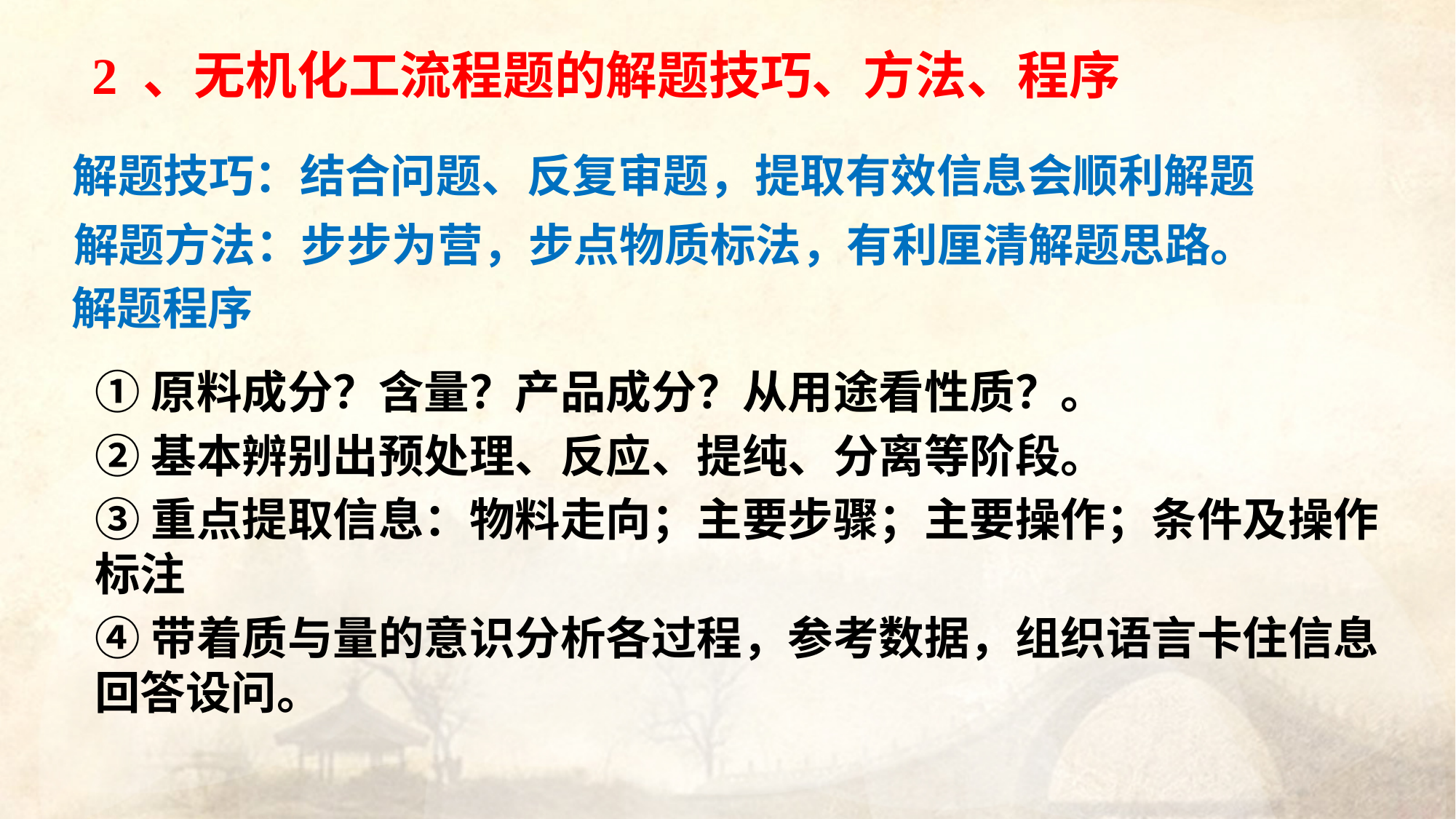

2 、无机化工流程题的解题技巧、方法、程序
解题技巧：结合问题、反复审题，提取有效信息会顺利解题
解题方法：步步为营，步点物质标法，有利厘清解题思路。
解题程序
①原料成分？含量？产品成分？从用途看性质？。
②基本辨别出预处理、反应、提纯、分离等阶段。
③重点提取信息：物料走向；主要步骤；主要操作；条件及操作标注
④带着质与量的意识分析各过程，参考数据，组织语言卡住信息回答设问。